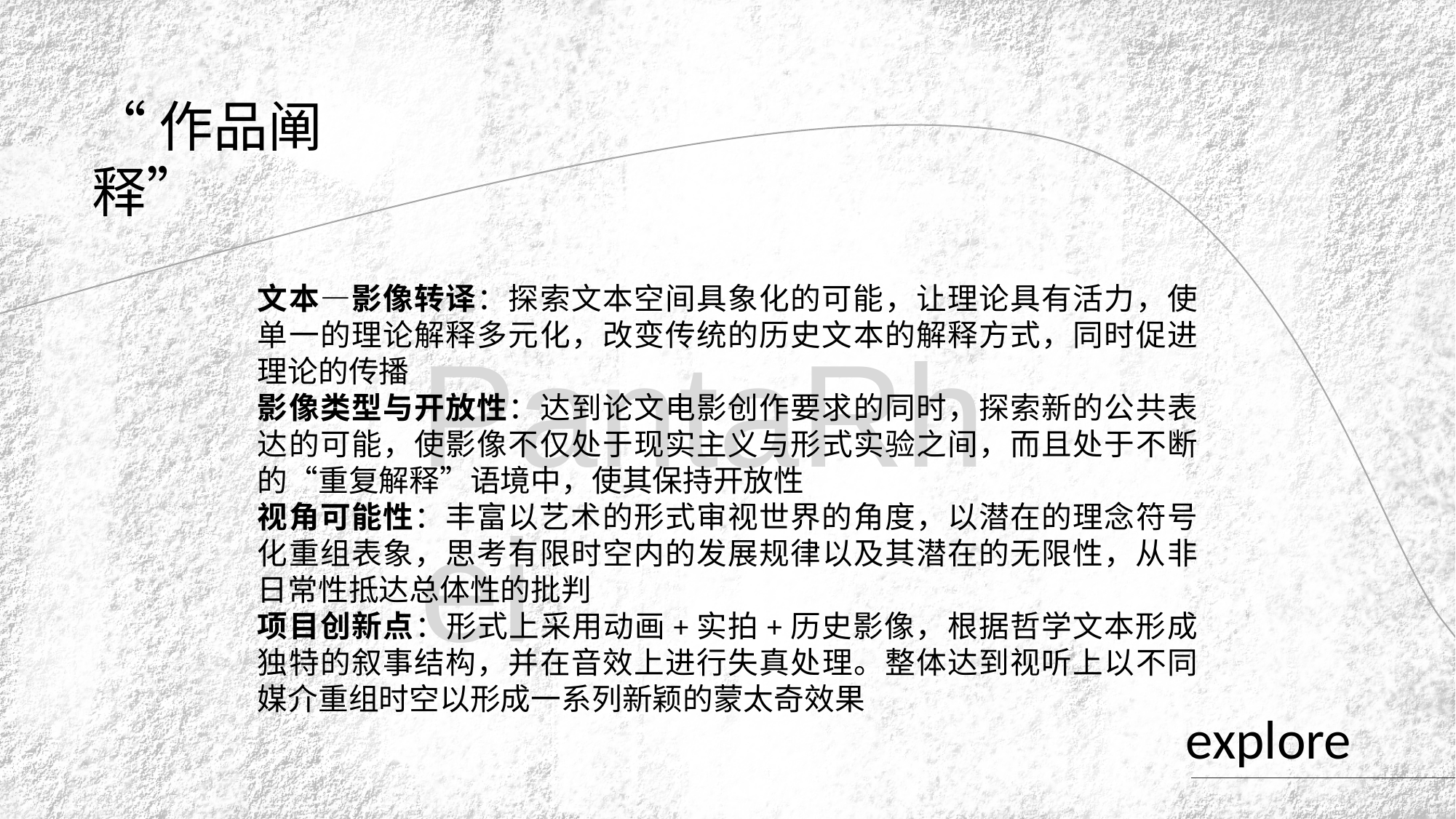

“作品阐释”

文本—影像转译：探索文本空间具象化的可能，让理论具有活力，使单一的理论解释多元化，改变传统的历史文本的解释方式，同时促进理论的传播
影像类型与开放性：达到论文电影创作要求的同时，探索新的公共表达的可能，使影像不仅处于现实主义与形式实验之间，而且处于不断的“重复解释”语境中，使其保持开放性
视角可能性：丰富以艺术的形式审视世界的角度，以潜在的理念符号化重组表象，思考有限时空内的发展规律以及其潜在的无限性，从非日常性抵达总体性的批判
项目创新点：形式上采用动画+实拍+历史影像，根据哲学文本形成独特的叙事结构，并在音效上进行失真处理。整体达到视听上以不同媒介重组时空以形成一系列新颖的蒙太奇效果

PantaRhei

explore